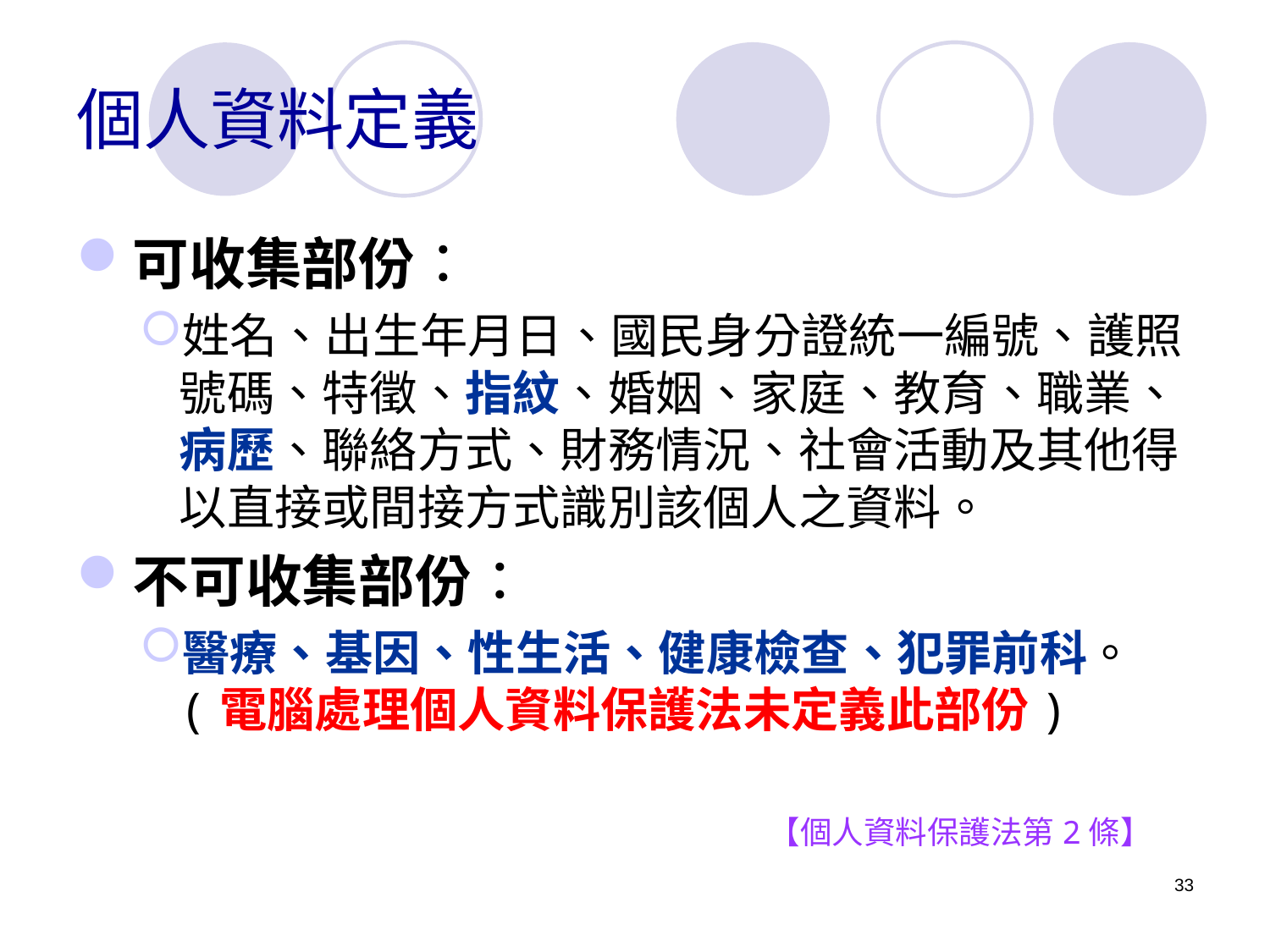

# 個人資料定義
可收集部份：
姓名、出生年月日、國民身分證統一編號、護照號碼、特徵、指紋、婚姻、家庭、教育、職業、病歷、聯絡方式、財務情況、社會活動及其他得以直接或間接方式識別該個人之資料。
不可收集部份：
醫療、基因、性生活、健康檢查、犯罪前科。(電腦處理個人資料保護法未定義此部份)
【個人資料保護法第2條】
33